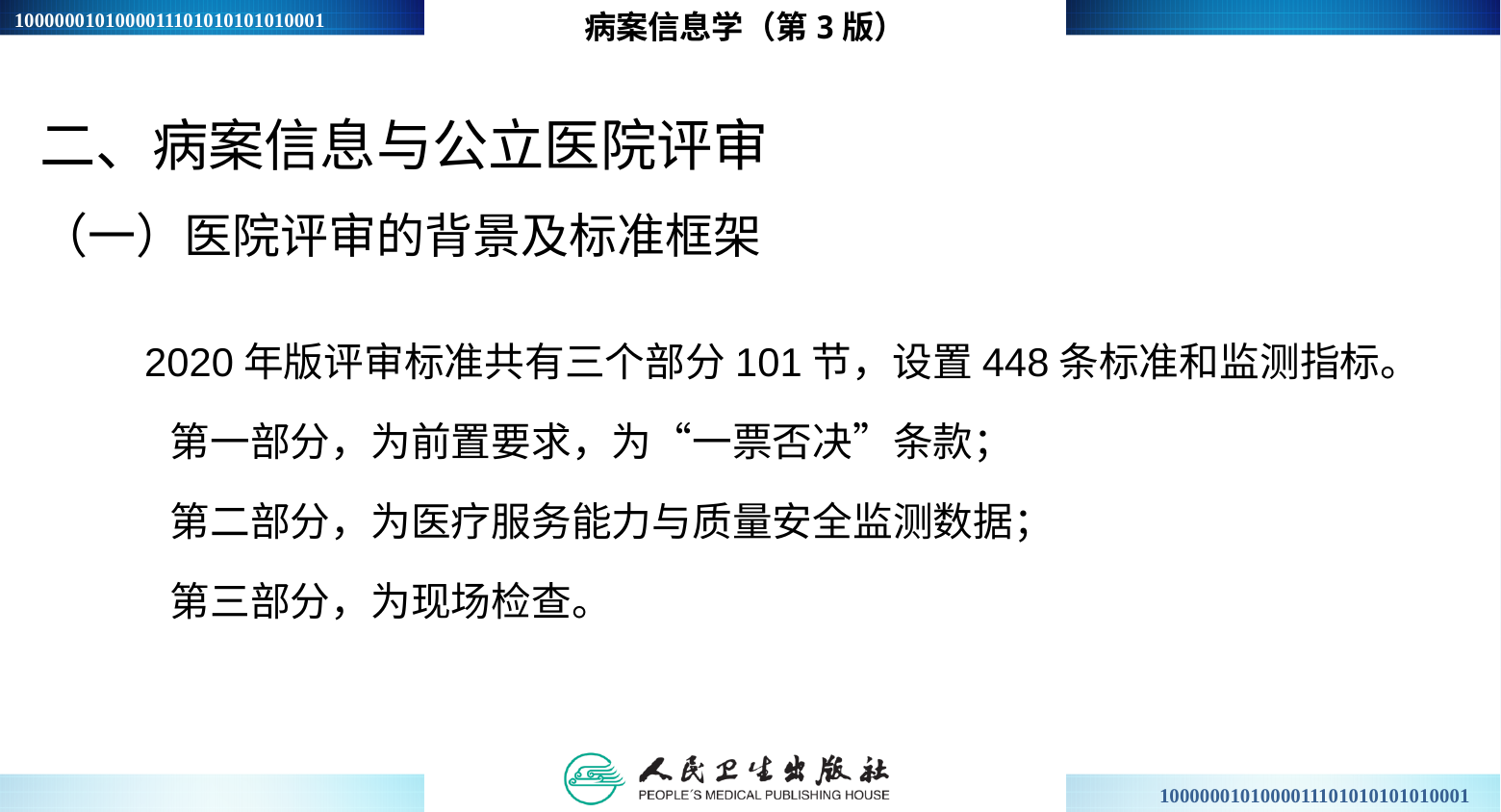

病案信息学（第3版）
二、病案信息与公立医院评审
（一）医院评审的背景及标准框架
     2020年版评审标准共有三个部分101节，设置448条标准和监测指标。
        第一部分，为前置要求，为“一票否决”条款；
        第二部分，为医疗服务能力与质量安全监测数据；
        第三部分，为现场检查。